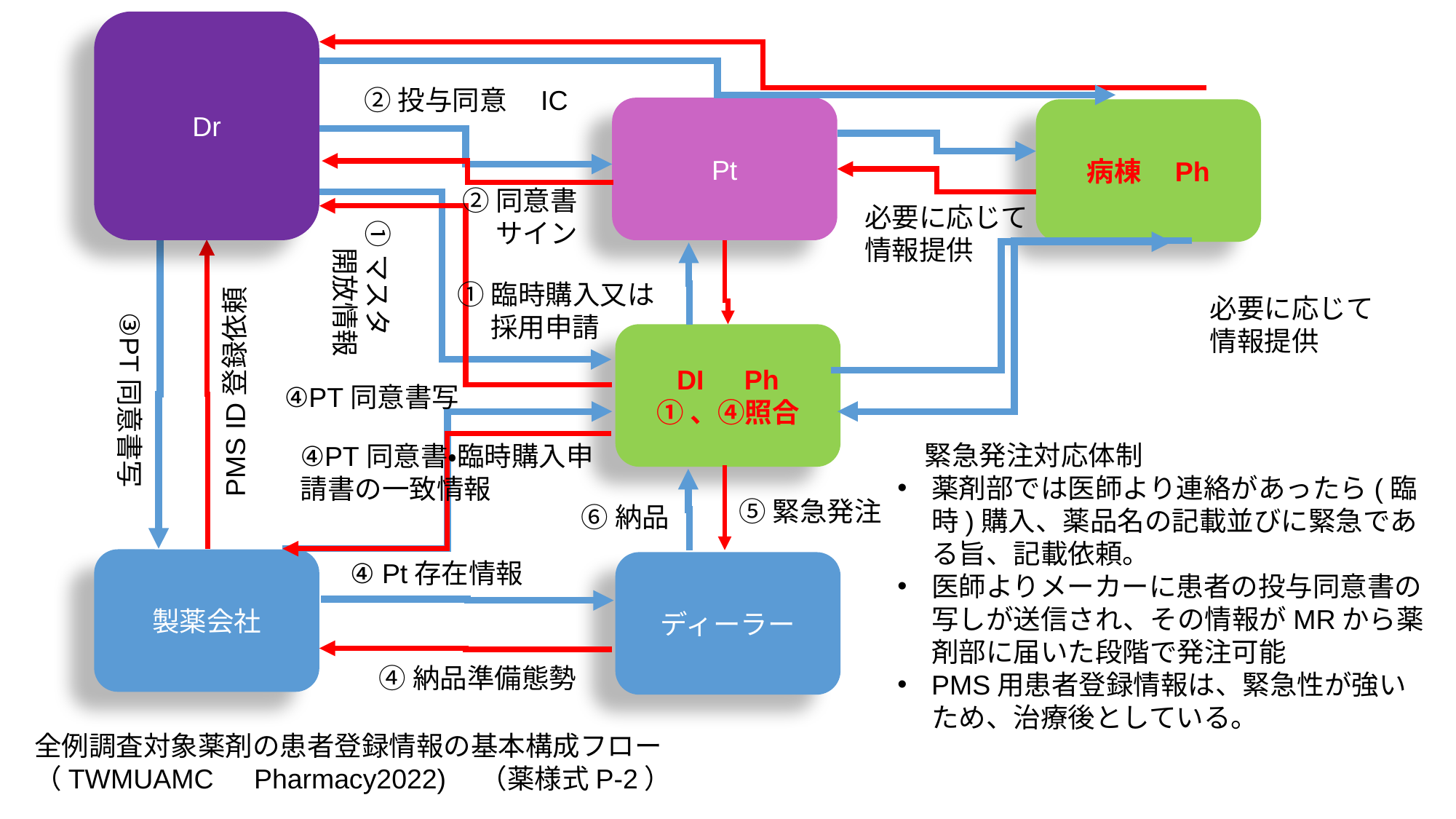

Dr
②投与同意　IC
Pt
病棟　Ph
②同意書
　 サイン
必要に応じて
情報提供
①マスタ
　開放情報
①臨時購入又は
　 採用申請
必要に応じて
情報提供
DI　Ph
①、④照合
PMS ID登録依頼
④PT同意書写
③PT同意書写
　緊急発注対応体制
薬剤部では医師より連絡があったら(臨時)購入、薬品名の記載並びに緊急である旨、記載依頼。
医師よりメーカーに患者の投与同意書の写しが送信され、その情報がMRから薬剤部に届いた段階で発注可能
PMS用患者登録情報は、緊急性が強いため、治療後としている。
④PT同意書・臨時購入申請書の一致情報
⑤緊急発注
⑥納品
製薬会社
④ Pt存在情報
ディーラー
④納品準備態勢
全例調査対象薬剤の患者登録情報の基本構成フロー
（TWMUAMC　Pharmacy2022)　（薬様式P-2）